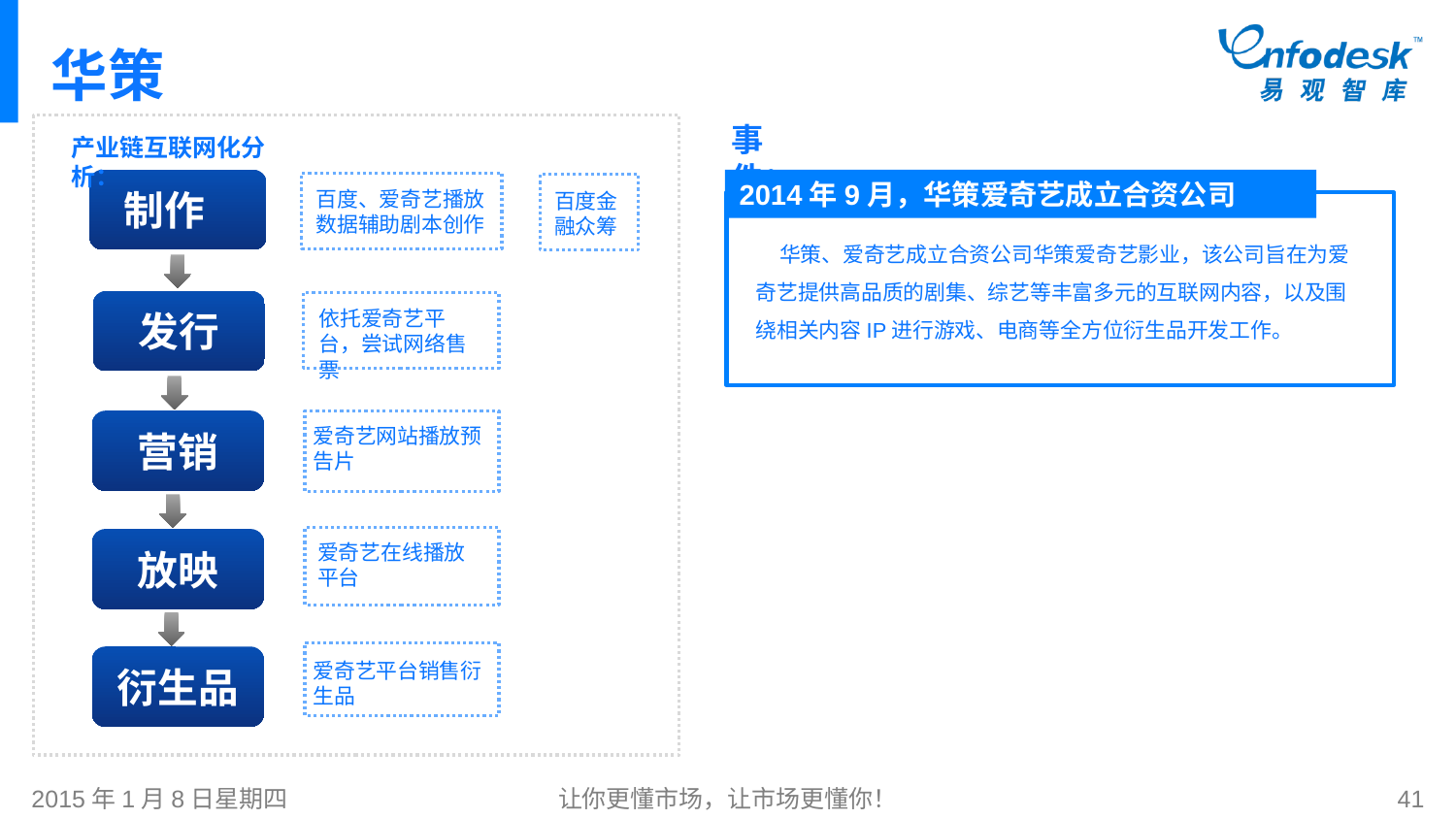

# 华策
事件：

产业链互联网化分析：
制作
2014年9月，华策爱奇艺成立合资公司

百度、爱奇艺播放数据辅助剧本创作
百度金融众筹

    华策、爱奇艺成立合资公司华策爱奇艺影业，该公司旨在为爱奇艺提供高品质的剧集、综艺等丰富多元的互联网内容，以及围绕相关内容IP进行游戏、电商等全方位衍生品开发工作。

发行

依托爱奇艺平台，尝试网络售票

营销

爱奇艺网站播放预告片

放映
爱奇艺在线播放平台

衍生品
爱奇艺平台销售衍生品
2015年1月8日星期四
让你更懂市场，让市场更懂你！
41